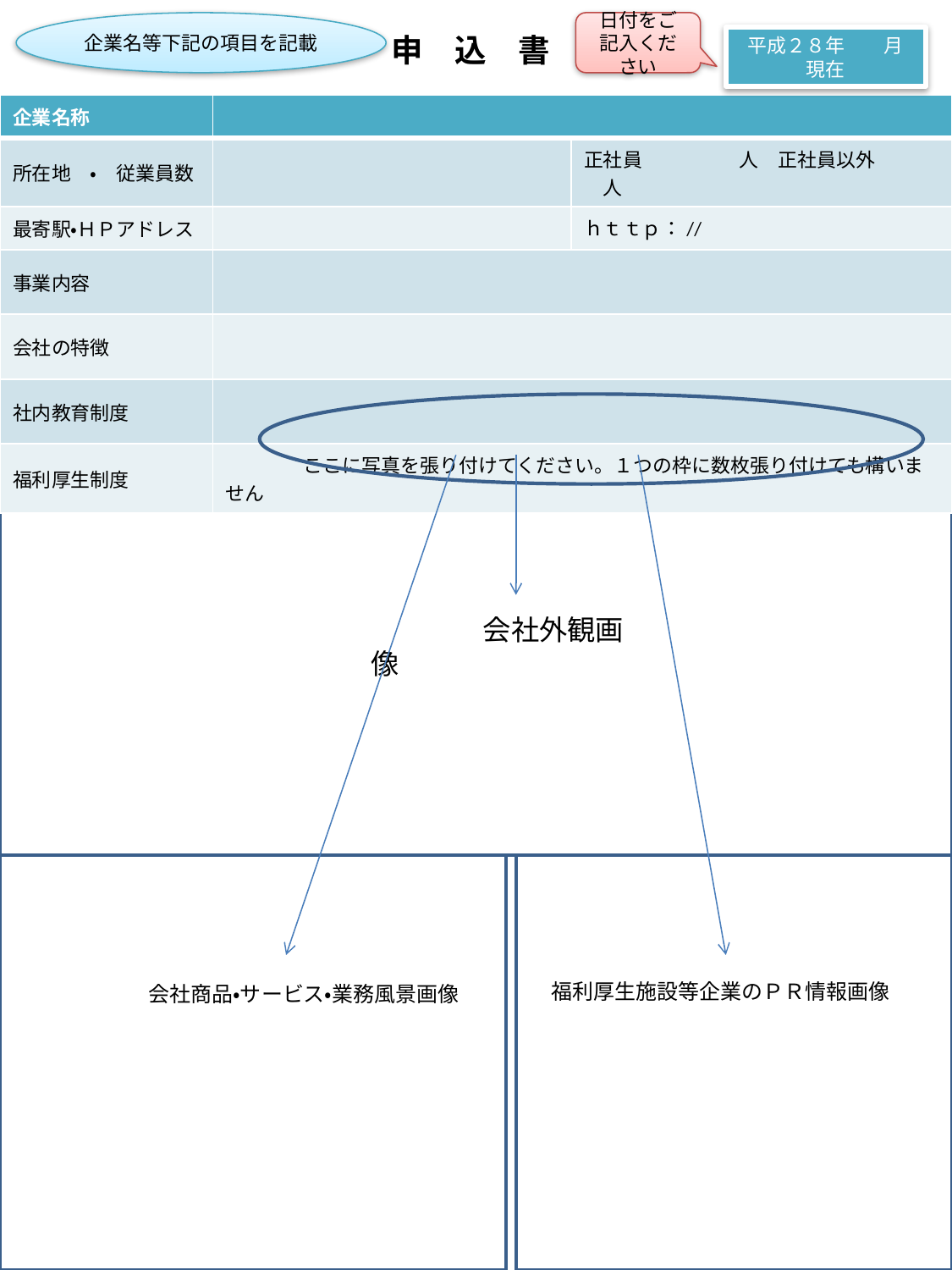

企業名等下記の項目を記載
日付をご記入ください
# 申　込　書
平成２８年　　月現在
| 企業名称 |  |  |
| --- | --- | --- |
| 所在地　・　従業員数 |  | 正社員　　　　　人　正社員以外　　　　人 |
| 最寄駅・ＨＰアドレス |  | ｈｔｔｐ：// |
| 事業内容 |  |  |
| 会社の特徴 |  |  |
| 社内教育制度 |  |  |
| 福利厚生制度 | ここに写真を張り付けてください。１つの枠に数枚張り付けても構いません |  |

　　　　会社外観画像

福利厚生施設等企業のＰＲ情報画像
会社商品・サービス・業務風景画像